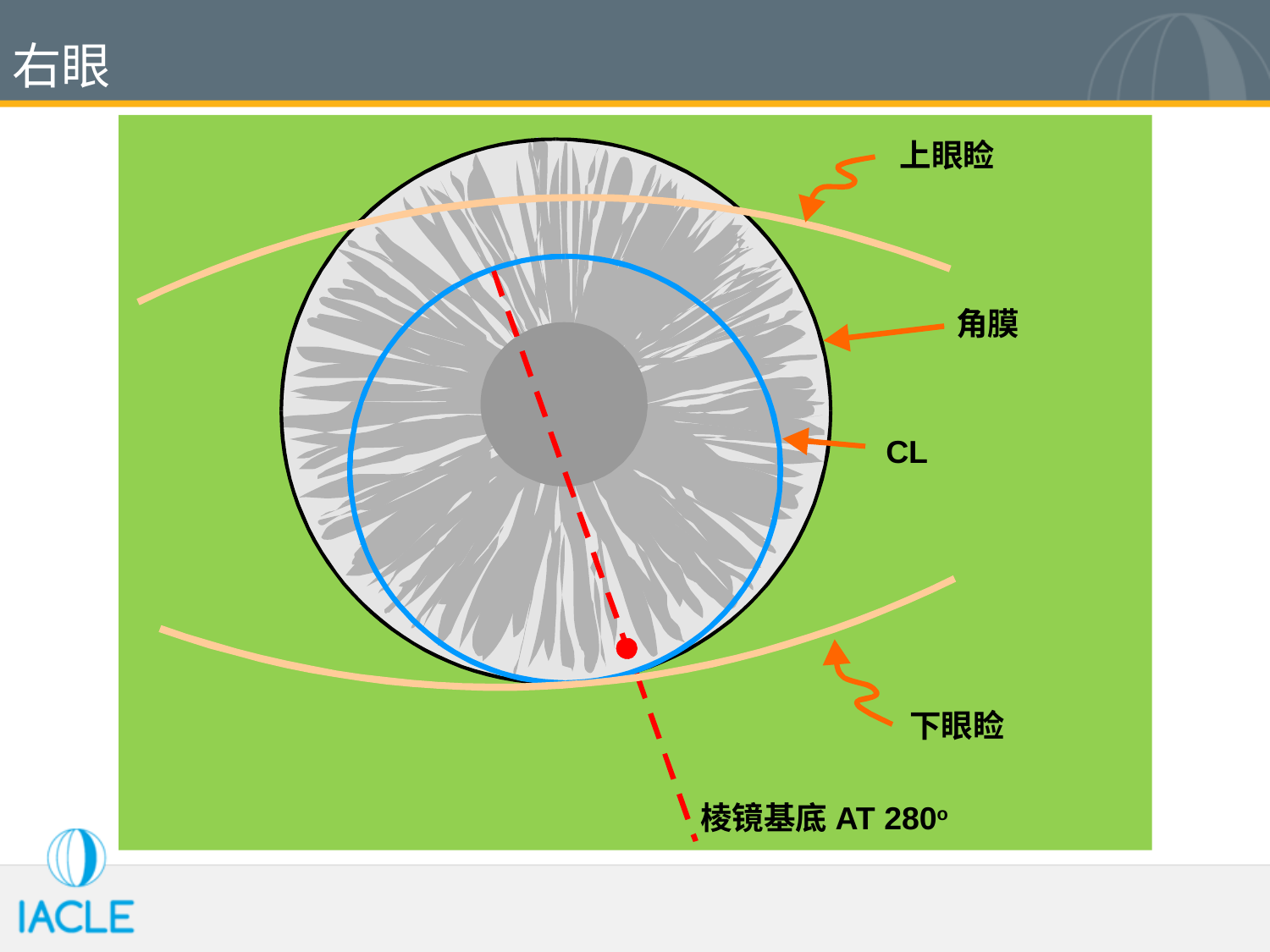

# 右眼

上眼睑

角膜

CL

下眼睑

棱镜基底AT 280o